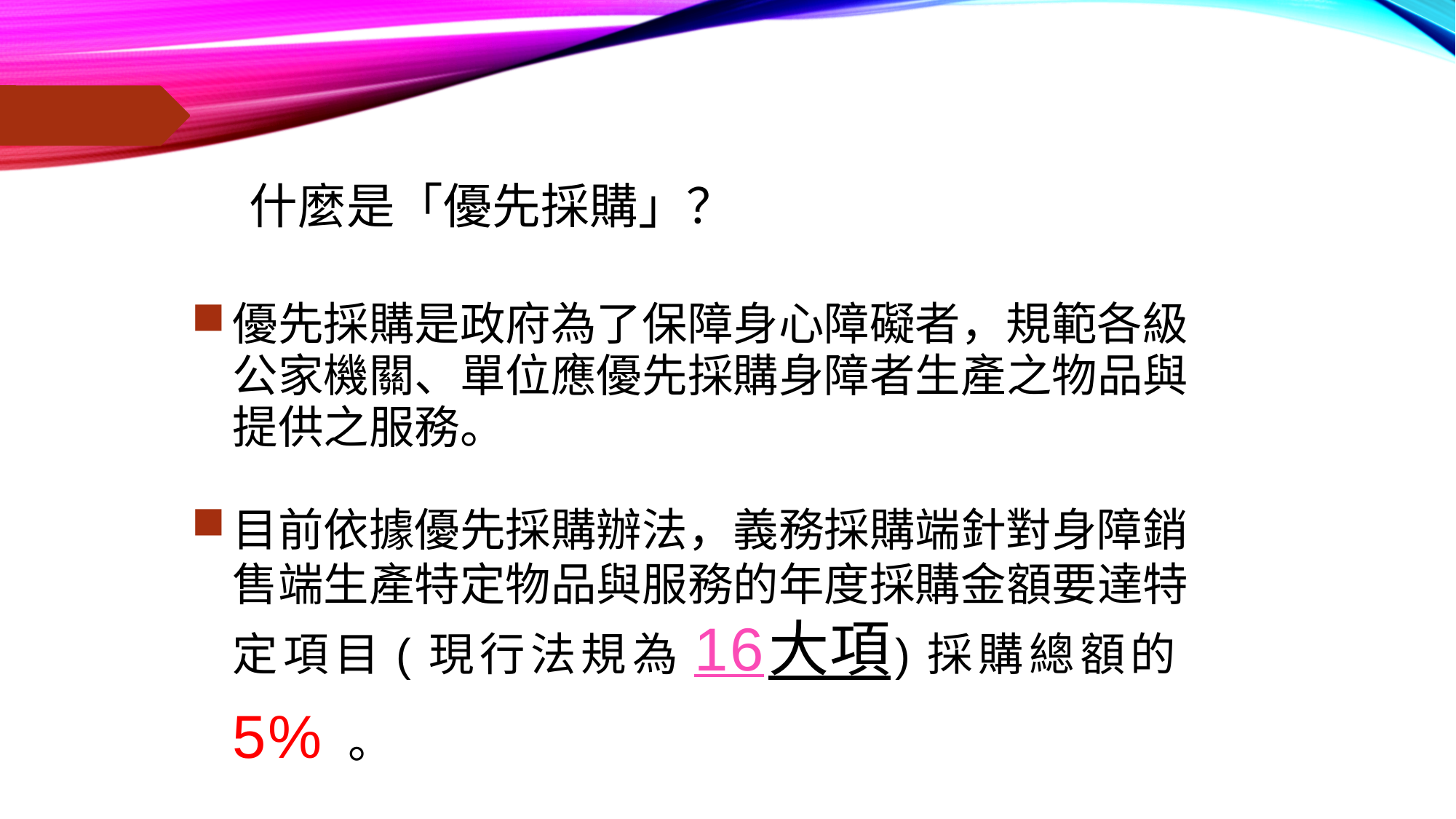

# 什麼是「優先採購」？
優先採購是政府為了保障身心障礙者，規範各級 公家機關、單位應優先採購身障者生產之物品與 提供之服務。
目前依據優先採購辦法，義務採購端針對身障銷 售端生產特定物品與服務的年度採購金額要達特 定項目(現行法規為16大項)採購總額的5% 。